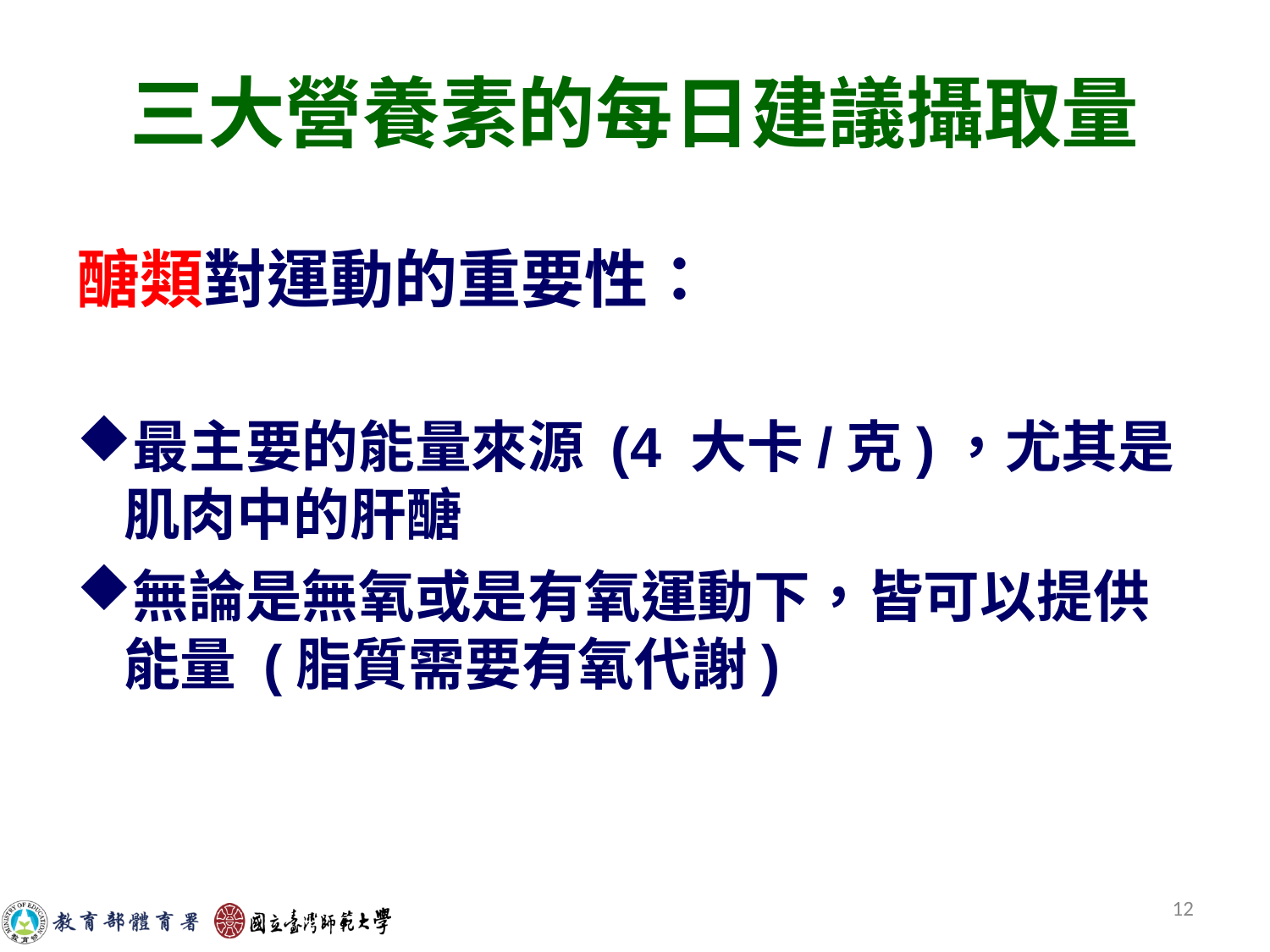

三大營養素的每日建議攝取量
醣類對運動的重要性：

最主要的能量來源 (4 大卡/克)，尤其是肌肉中的肝醣
無論是無氧或是有氧運動下，皆可以提供能量 (脂質需要有氧代謝)

12